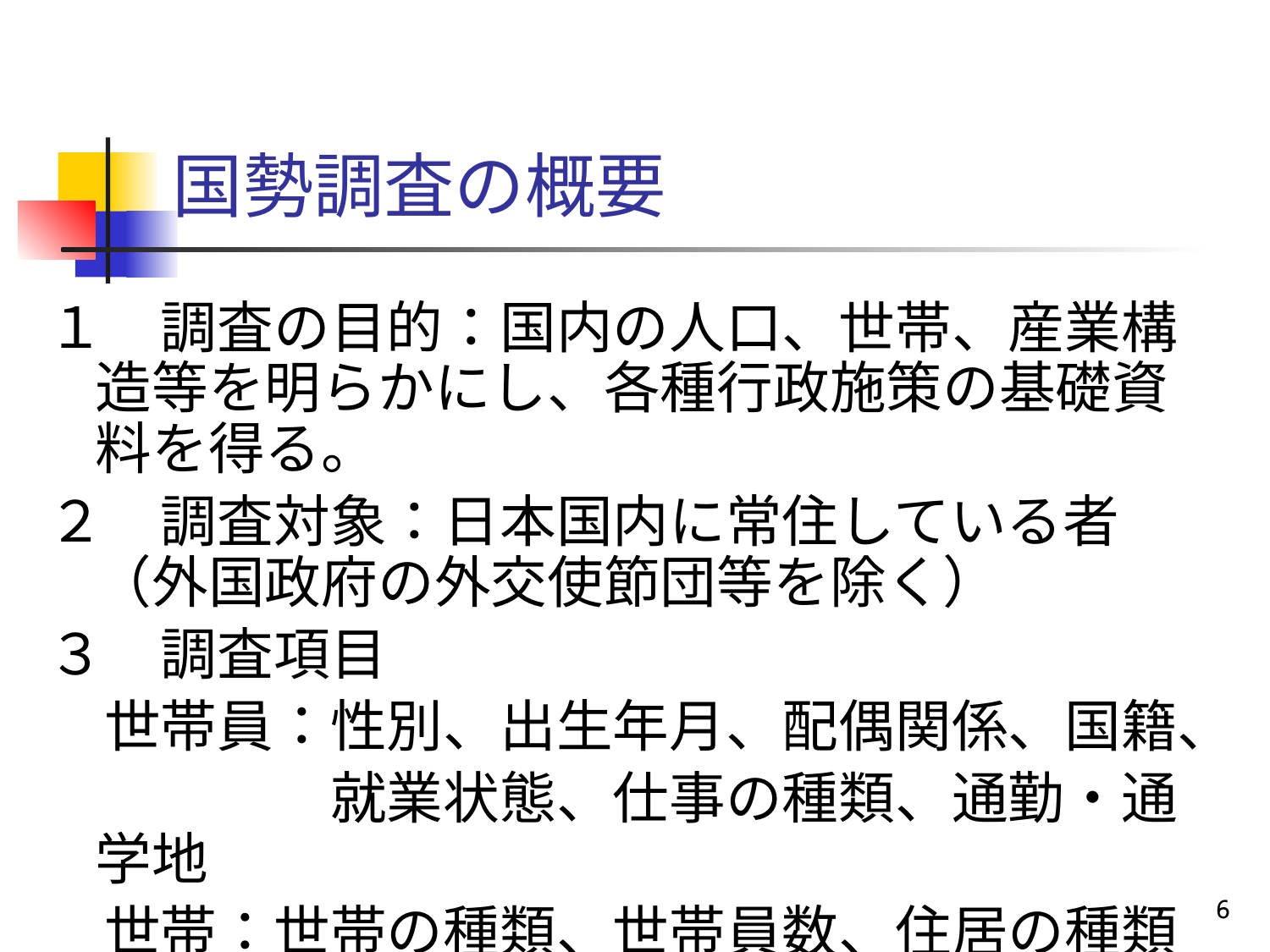

# 国勢調査の概要
１　調査の目的：国内の人口、世帯、産業構造等を明らかにし、各種行政施策の基礎資料を得る。
２　調査対象：日本国内に常住している者（外国政府の外交使節団等を除く）
３　調査項目
　世帯員：性別、出生年月、配偶関係、国籍、
　　　　　就業状態、仕事の種類、通勤・通学地
　世帯：世帯の種類、世帯員数、住居の種類等

6